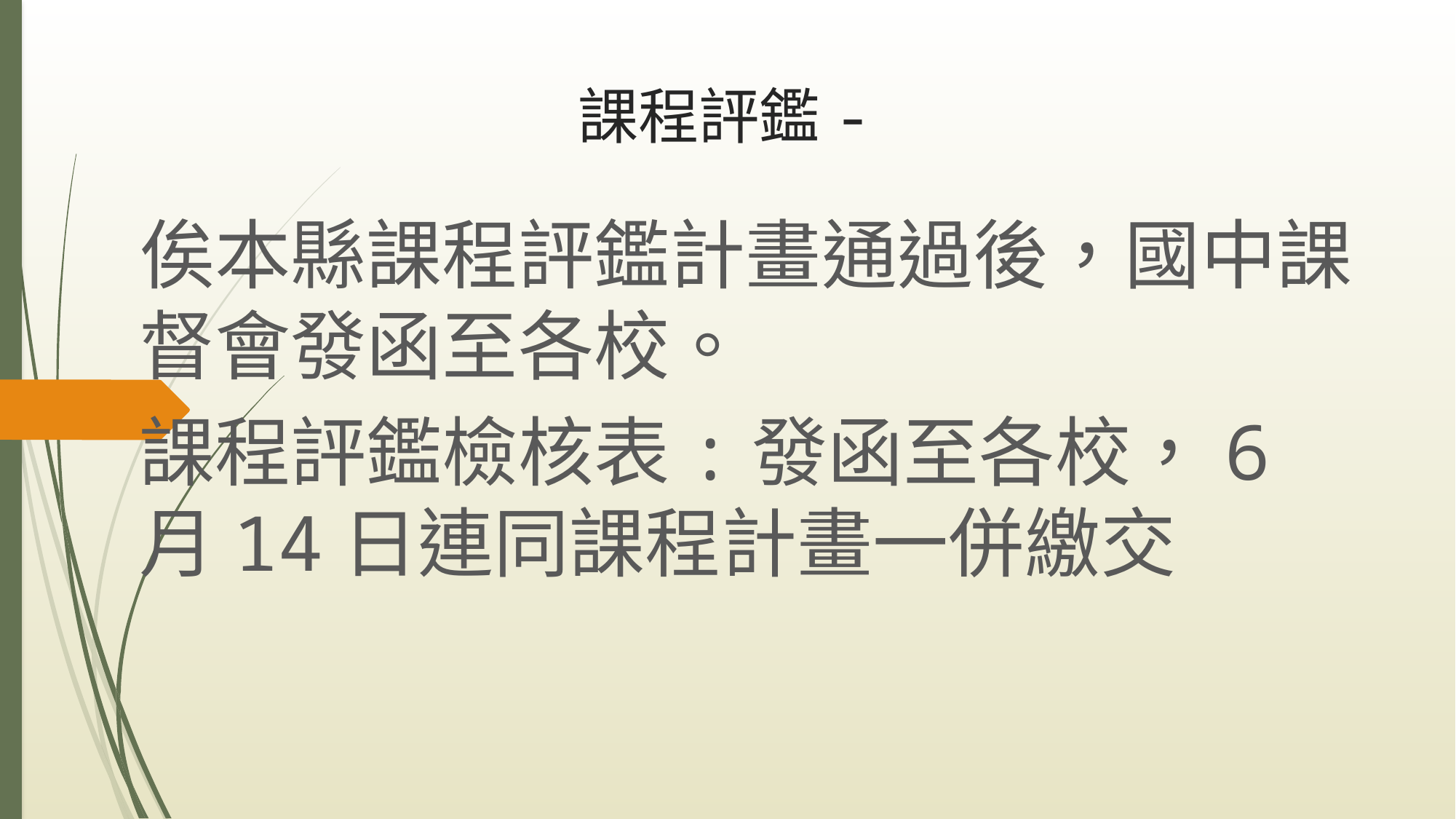

# 課程評鑑-
俟本縣課程評鑑計畫通過後，國中課督會發函至各校。
課程評鑑檢核表:發函至各校，6月14日連同課程計畫一併繳交